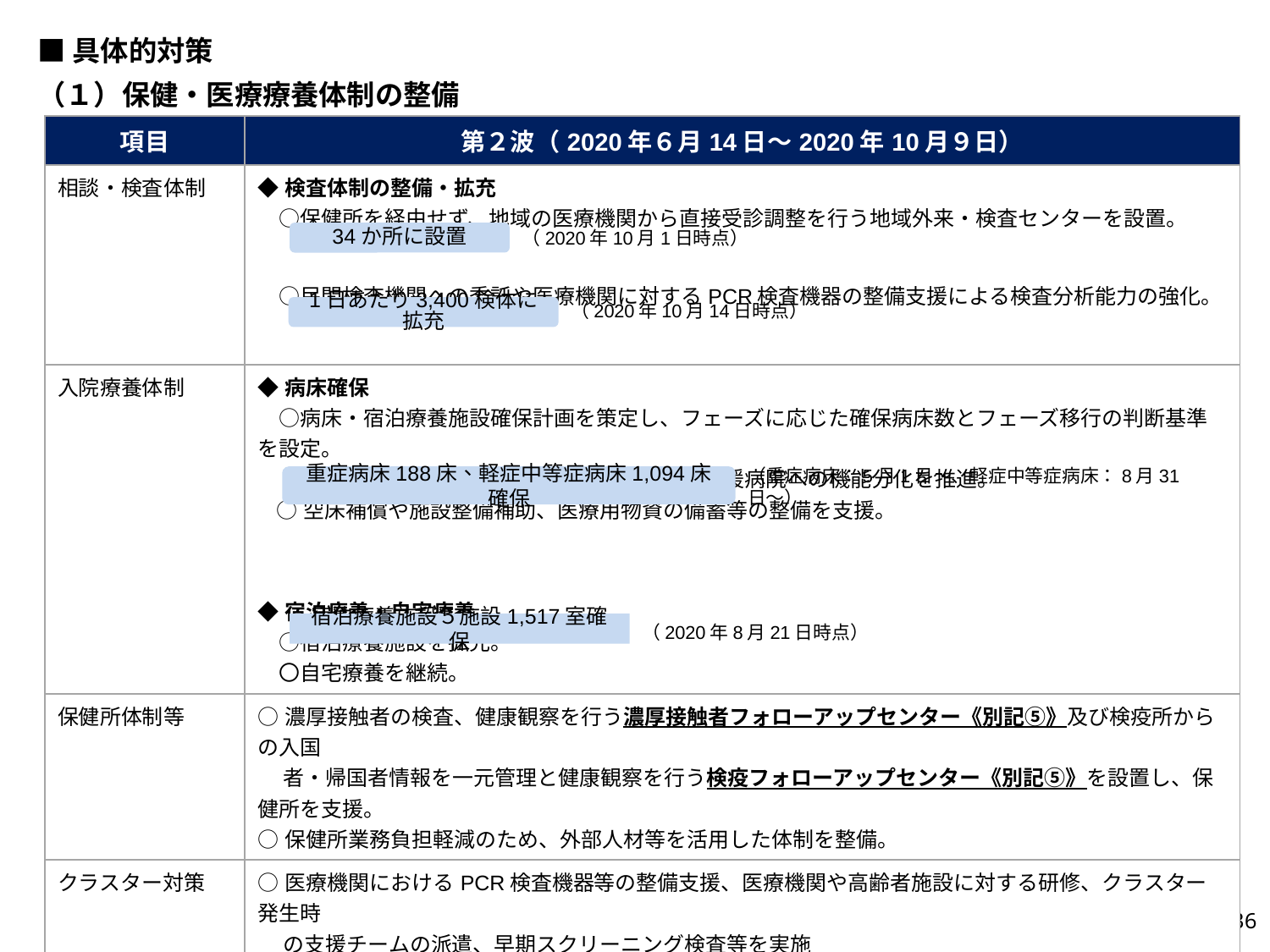

■具体的対策
（１）保健・医療療養体制の整備
| 項目 | 第２波（2020年６月14日～2020年10月９日） |
| --- | --- |
| 相談・検査体制 | ◆検査体制の整備・拡充 　○保健所を経由せず、地域の医療機関から直接受診調整を行う地域外来・検査センターを設置。 　○民間検査機関への委託や医療機関に対するPCR検査機器の整備支援による検査分析能力の強化。 |
| 入院療養体制 | ◆病床確保 　○病床・宿泊療養施設確保計画を策定し、フェーズに応じた確保病床数とフェーズ移行の判断基準を設定。 　　○新型コロナ拠点病院、新型コロナ緊急時支援病院への機能分化を推進。 ○空床補償や施設整備補助、医療用物資の備蓄等の整備を支援。 ◆宿泊療養・自宅療養 　○宿泊療養施設を拡充。 　〇自宅療養を継続。 |
| 保健所体制等 | ○濃厚接触者の検査、健康観察を行う濃厚接触者フォローアップセンター《別記⑤》及び検疫所からの入国　 　 者・帰国者情報を一元管理と健康観察を行う検疫フォローアップセンター《別記⑤》を設置し、保健所を支援。 ○保健所業務負担軽減のため、外部人材等を活用した体制を整備。 |
| クラスター対策 | ○医療機関におけるPCR検査機器等の整備支援、医療機関や高齢者施設に対する研修、クラスター発生時 　 の支援チームの派遣、早期スクリーニング検査等を実施 |
（2020年10月1日時点）
34か所に設置
（2020年10月14日時点）
1日あたり3,400検体に拡充
重症病床188床、軽症中等症病床1,094床確保
（重症病床：5月1日～、軽症中等症病床：8月31日～）
宿泊療養施設５施設1,517室確保
（2020年8月21日時点）
36